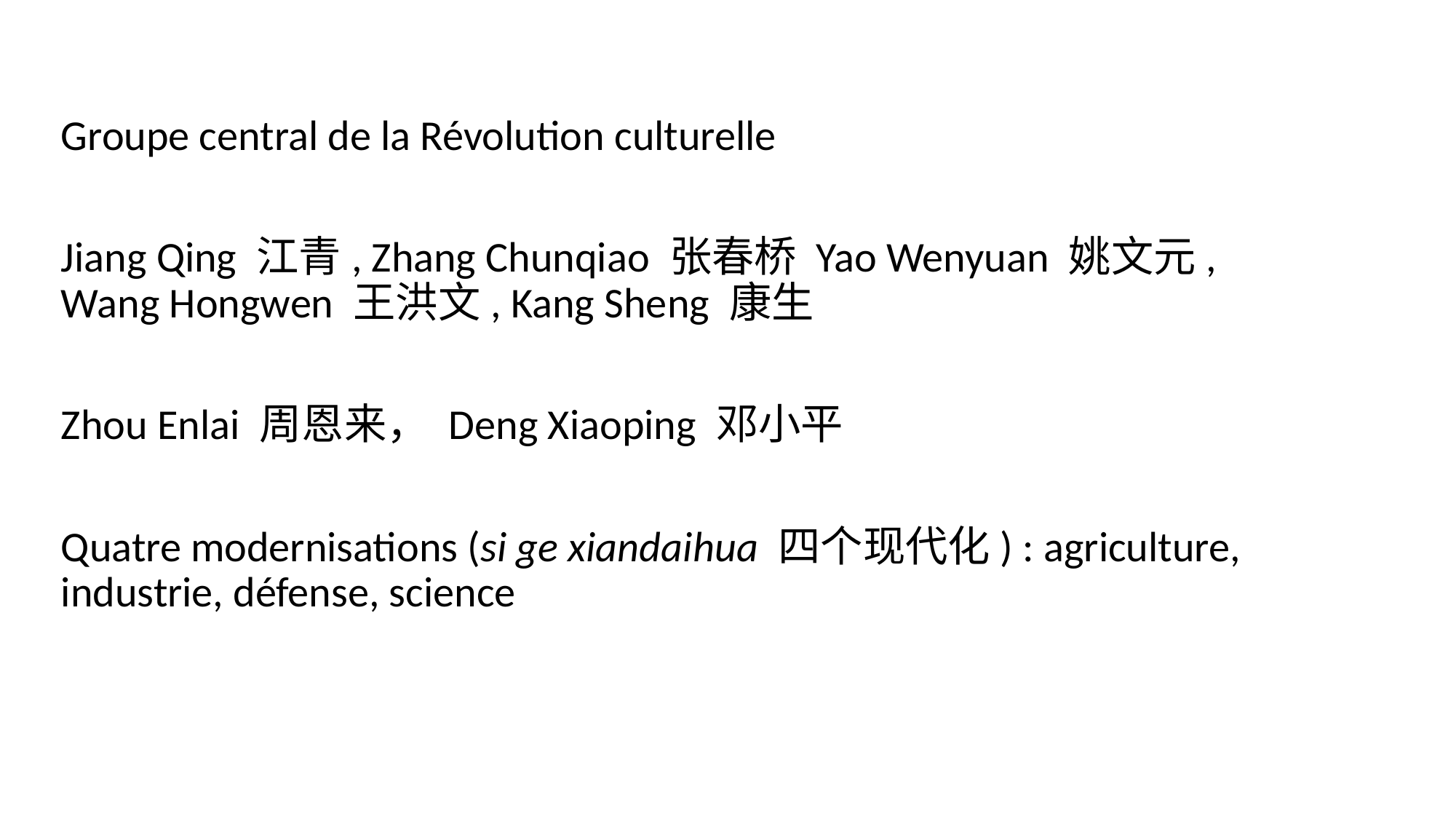

Groupe central de la Révolution culturelle

Jiang Qing 江青, Zhang Chunqiao 张春桥 Yao Wenyuan 姚文元, Wang Hongwen 王洪文, Kang Sheng 康生

Zhou Enlai 周恩来， Deng Xiaoping 邓小平

Quatre modernisations (si ge xiandaihua 四个现代化) : agriculture, industrie, défense, science